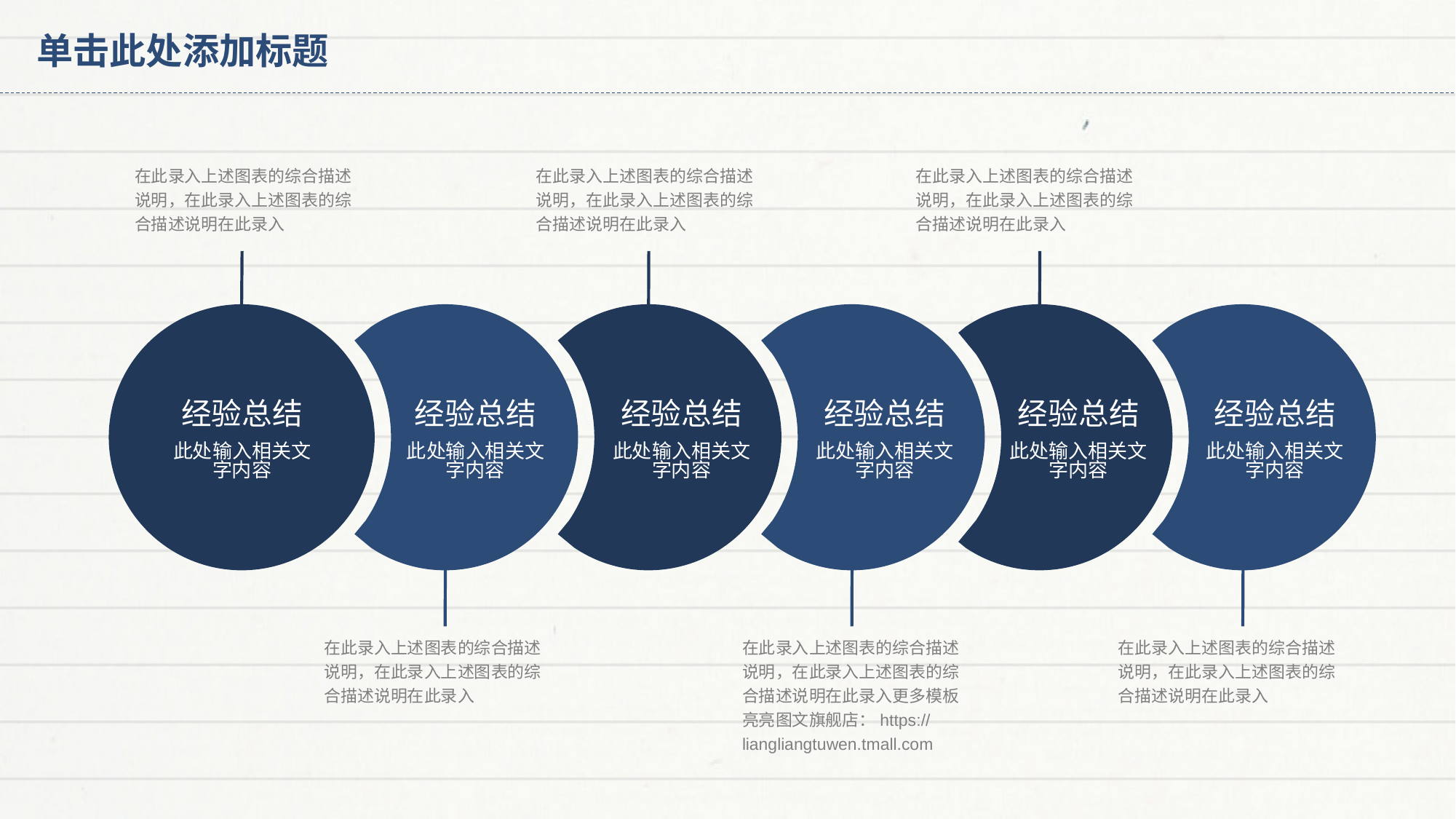

# 单击此处添加标题
在此录入上述图表的综合描述说明，在此录入上述图表的综合描述说明在此录入
在此录入上述图表的综合描述说明，在此录入上述图表的综合描述说明在此录入
在此录入上述图表的综合描述说明，在此录入上述图表的综合描述说明在此录入

经验总结
此处输入相关文字内容
经验总结
此处输入相关文字内容
经验总结
此处输入相关文字内容
经验总结
此处输入相关文字内容
经验总结
此处输入相关文字内容
经验总结
此处输入相关文字内容
在此录入上述图表的综合描述说明，在此录入上述图表的综合描述说明在此录入
在此录入上述图表的综合描述说明，在此录入上述图表的综合描述说明在此录入更多模板亮亮图文旗舰店：https://liangliangtuwen.tmall.com
在此录入上述图表的综合描述说明，在此录入上述图表的综合描述说明在此录入